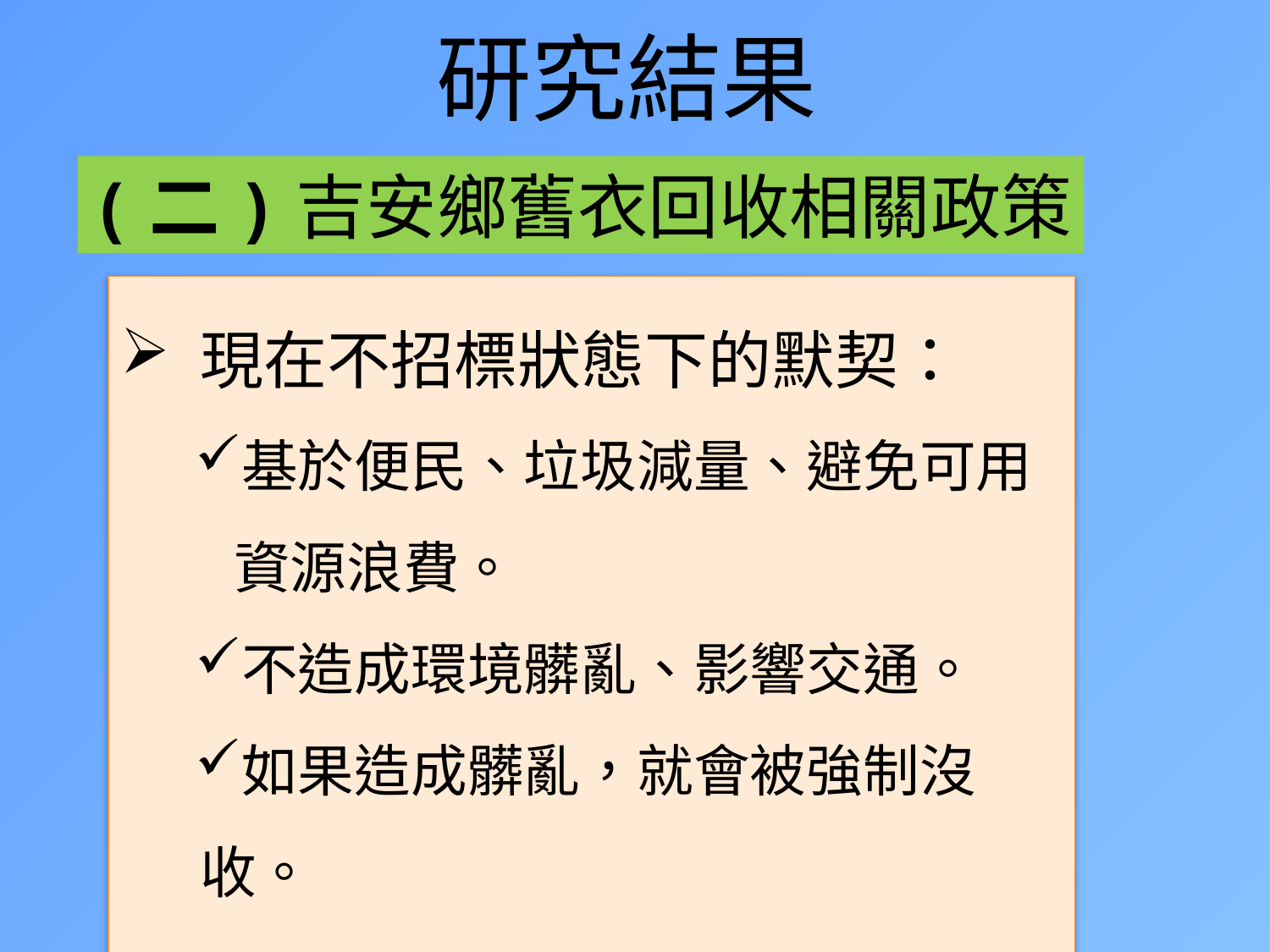

# 研究結果
(二)吉安鄉舊衣回收相關政策
現在不招標狀態下的默契：
基於便民、垃圾減量、避免可用
  資源浪費。
不造成環境髒亂、影響交通。
如果造成髒亂，就會被強制沒收。